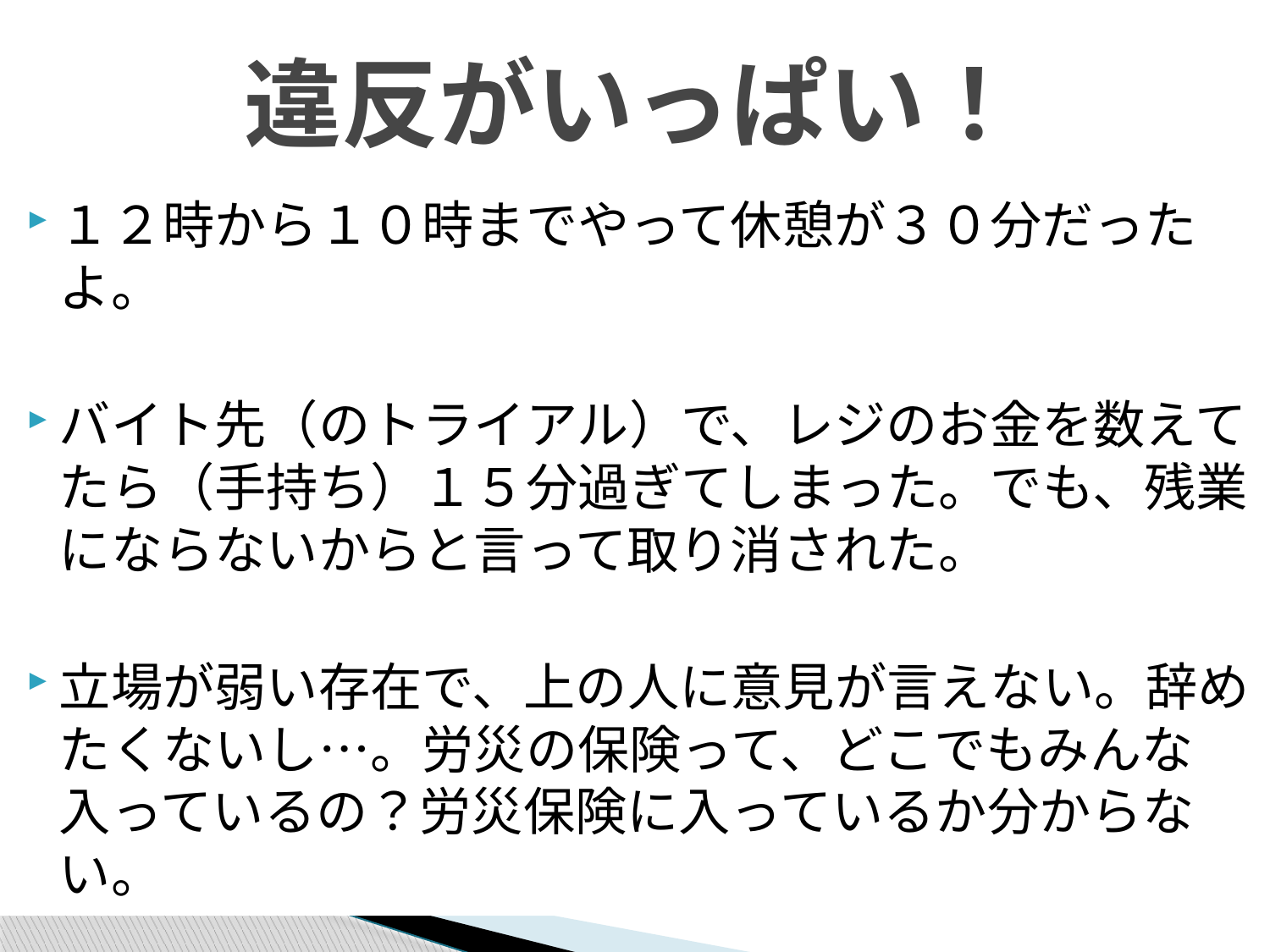

# 違反がいっぱい！
１２時から１０時までやって休憩が３０分だったよ。

バイト先（のトライアル）で、レジのお金を数えてたら（手持ち）１５分過ぎてしまった。でも、残業にならないからと言って取り消された。

立場が弱い存在で、上の人に意見が言えない。辞めたくないし…。労災の保険って、どこでもみんな入っているの？労災保険に入っているか分からない。